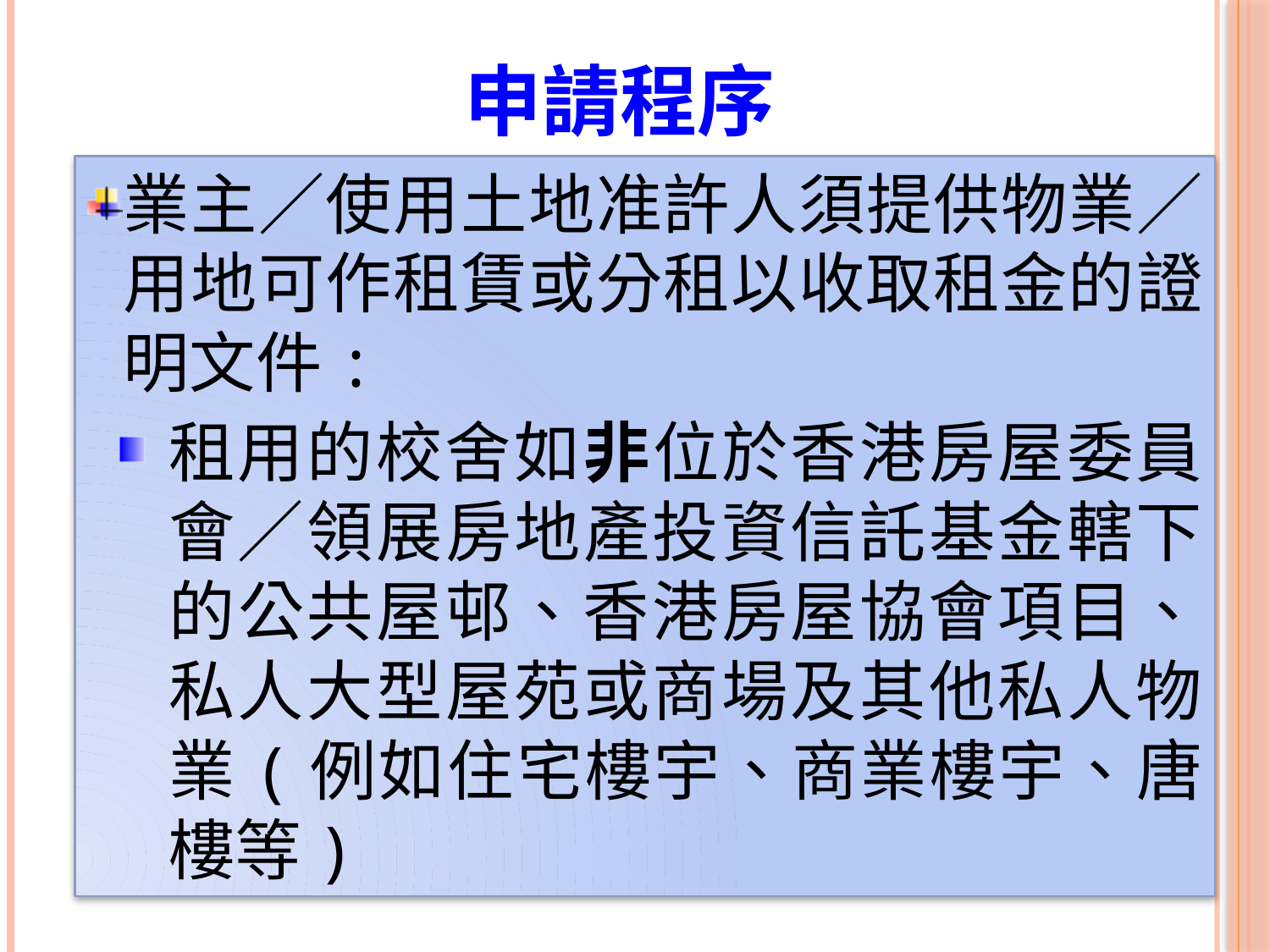

申請程序
業主／使用土地准許人須提供物業／用地可作租賃或分租以收取租金的證明文件:
租用的校舍如非位於香港房屋委員會／領展房地產投資信託基金轄下的公共屋邨、香港房屋協會項目、私人大型屋苑或商場及其他私人物業(例如住宅樓宇、商業樓宇、唐樓等)